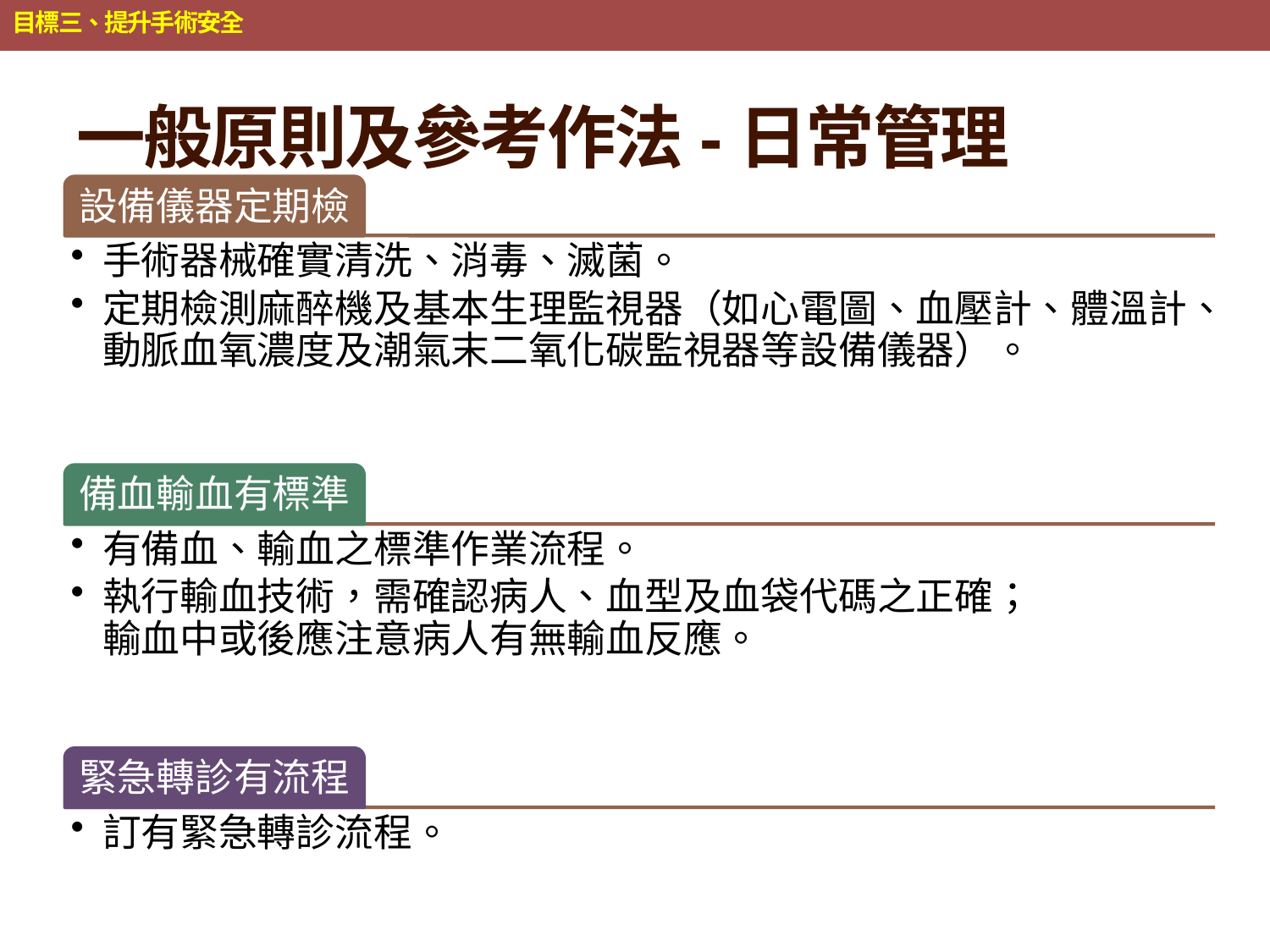

目標三、提升手術安全
# 一般原則及參考作法-日常管理

設備儀器定期檢
手術器械確實清洗、消毒、滅菌。
定期檢測麻醉機及基本生理監視器（如心電圖、血壓計、體溫計、動脈血氧濃度及潮氣末二氧化碳監視器等設備儀器）。

備血輸血有標準
有備血、輸血之標準作業流程。
執行輸血技術，需確認病人、血型及血袋代碼之正確；
輸血中或後應注意病人有無輸血反應。

緊急轉診有流程
訂有緊急轉診流程。